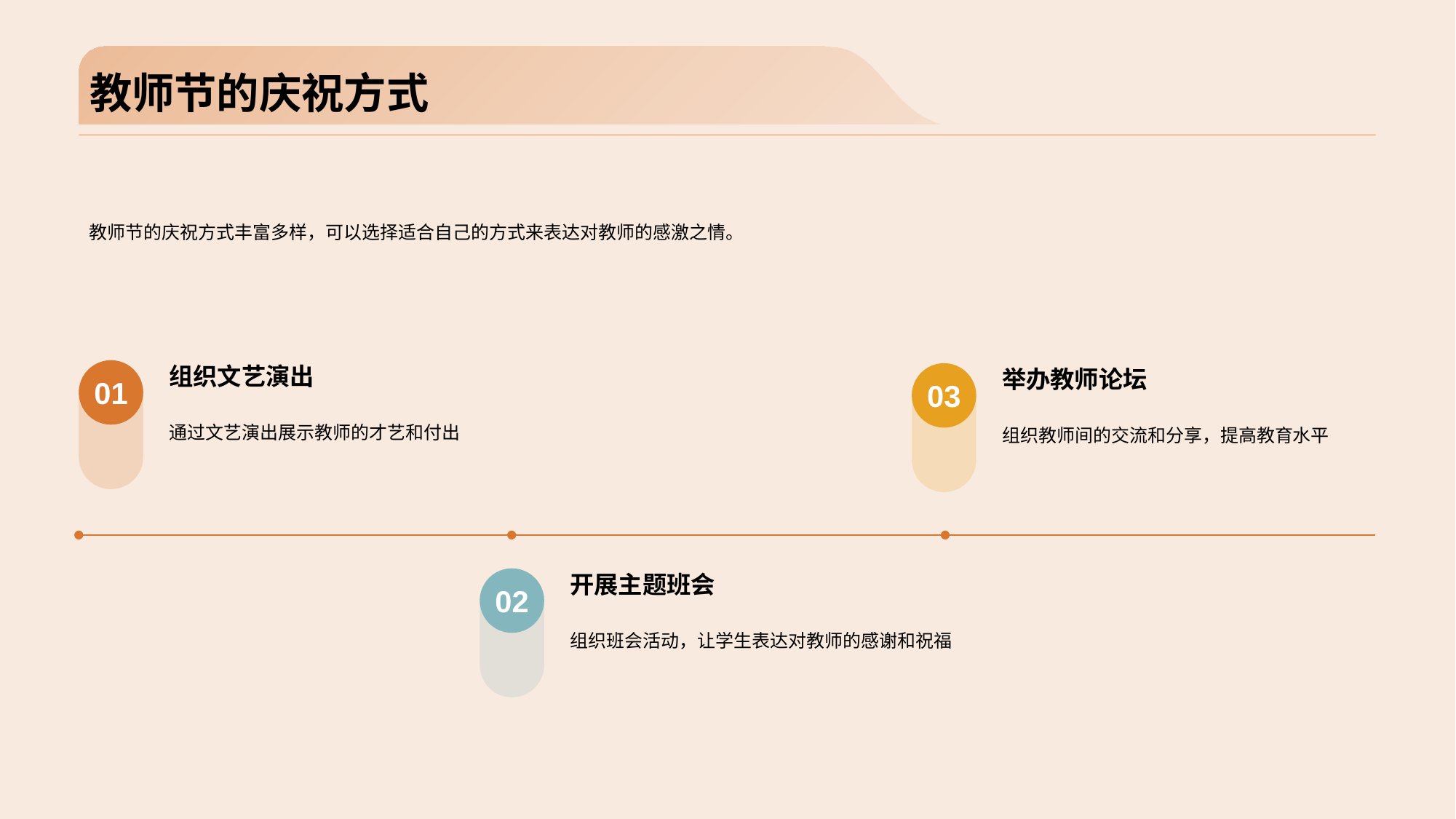

# 教师节的庆祝方式
教师节的庆祝方式丰富多样，可以选择适合自己的方式来表达对教师的感激之情。
组织文艺演出
通过文艺演出展示教师的才艺和付出

01
举办教师论坛
组织教师间的交流和分享，提高教育水平

03
开展主题班会
组织班会活动，让学生表达对教师的感谢和祝福

02